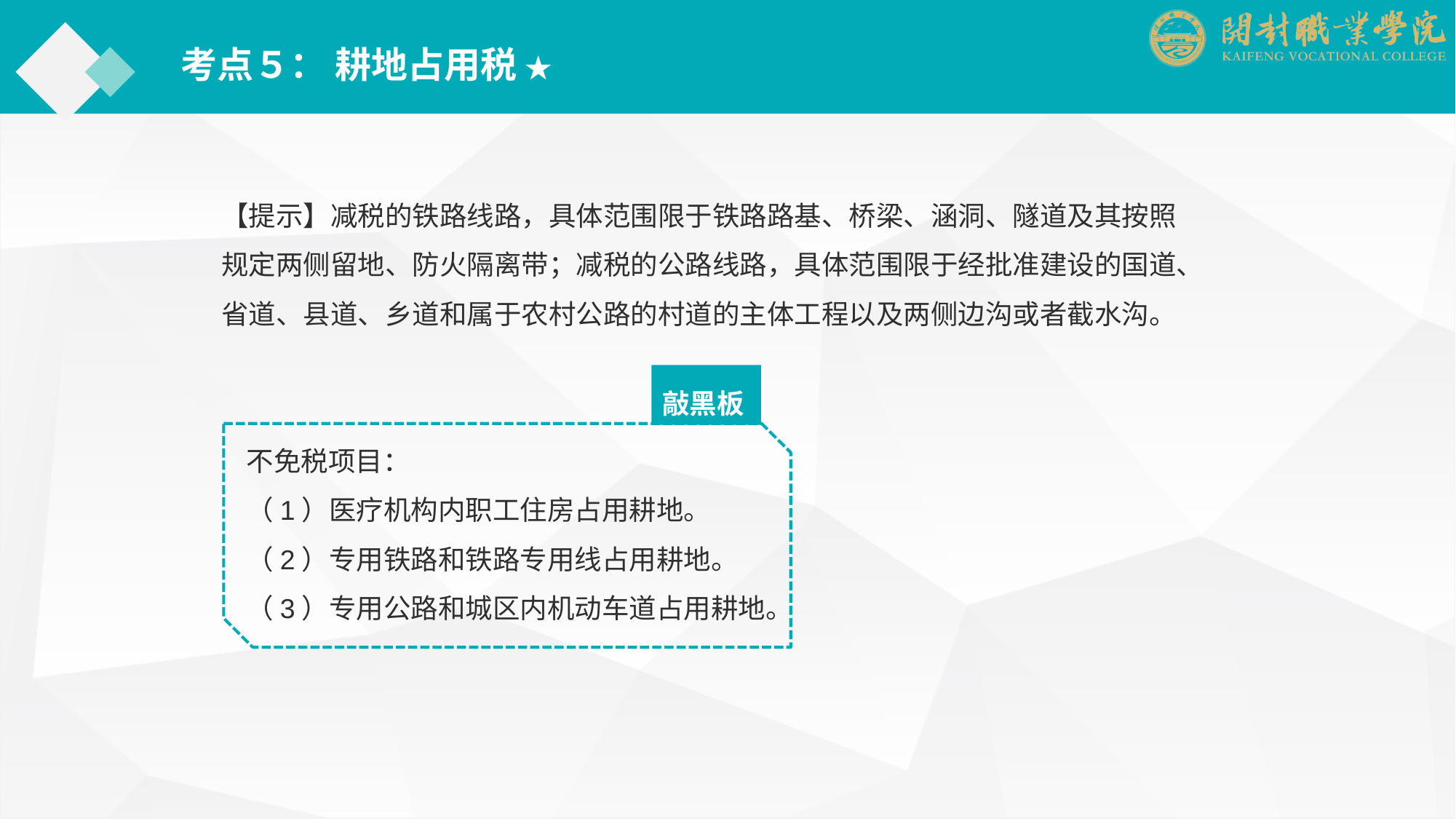

考点５： 耕地占用税 ★
【提示】减税的铁路线路，具体范围限于铁路路基、桥梁、涵洞、隧道及其按照规定两侧留地、防火隔离带；减税的公路线路，具体范围限于经批准建设的国道、省道、县道、乡道和属于农村公路的村道的主体工程以及两侧边沟或者截水沟。
敲黑板
不免税项目：
（1）医疗机构内职工住房占用耕地。
（2）专用铁路和铁路专用线占用耕地。
（3）专用公路和城区内机动车道占用耕地。